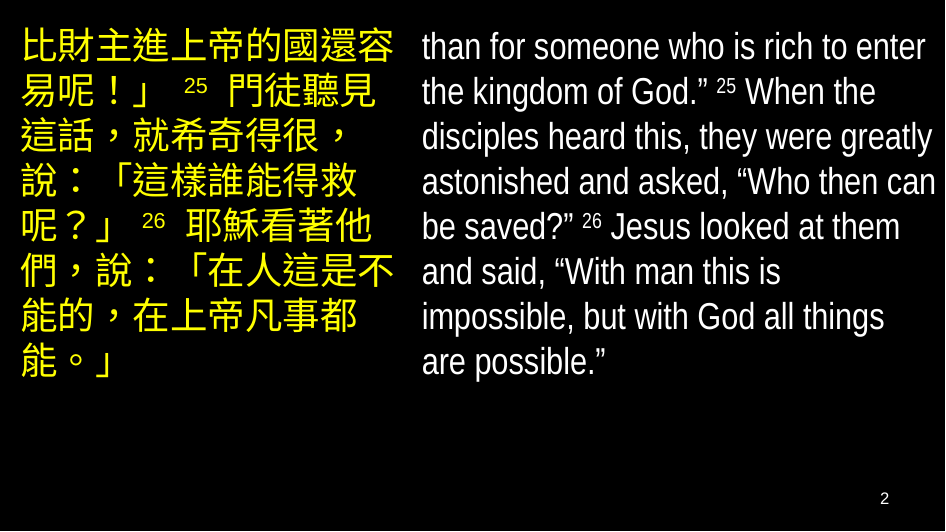

比財主進上帝的國還容易呢！」 25 門徒聽見這話，就希奇得很，說：「這樣誰能得救呢？」26 耶穌看著他們，說：「在人這是不能的，在上帝凡事都能。」

than for someone who is rich to enter the kingdom of God.” 25 When the disciples heard this, they were greatly astonished and asked, “Who then can be saved?” 26 Jesus looked at them and said, “With man this is impossible, but with God all things are possible.”

2